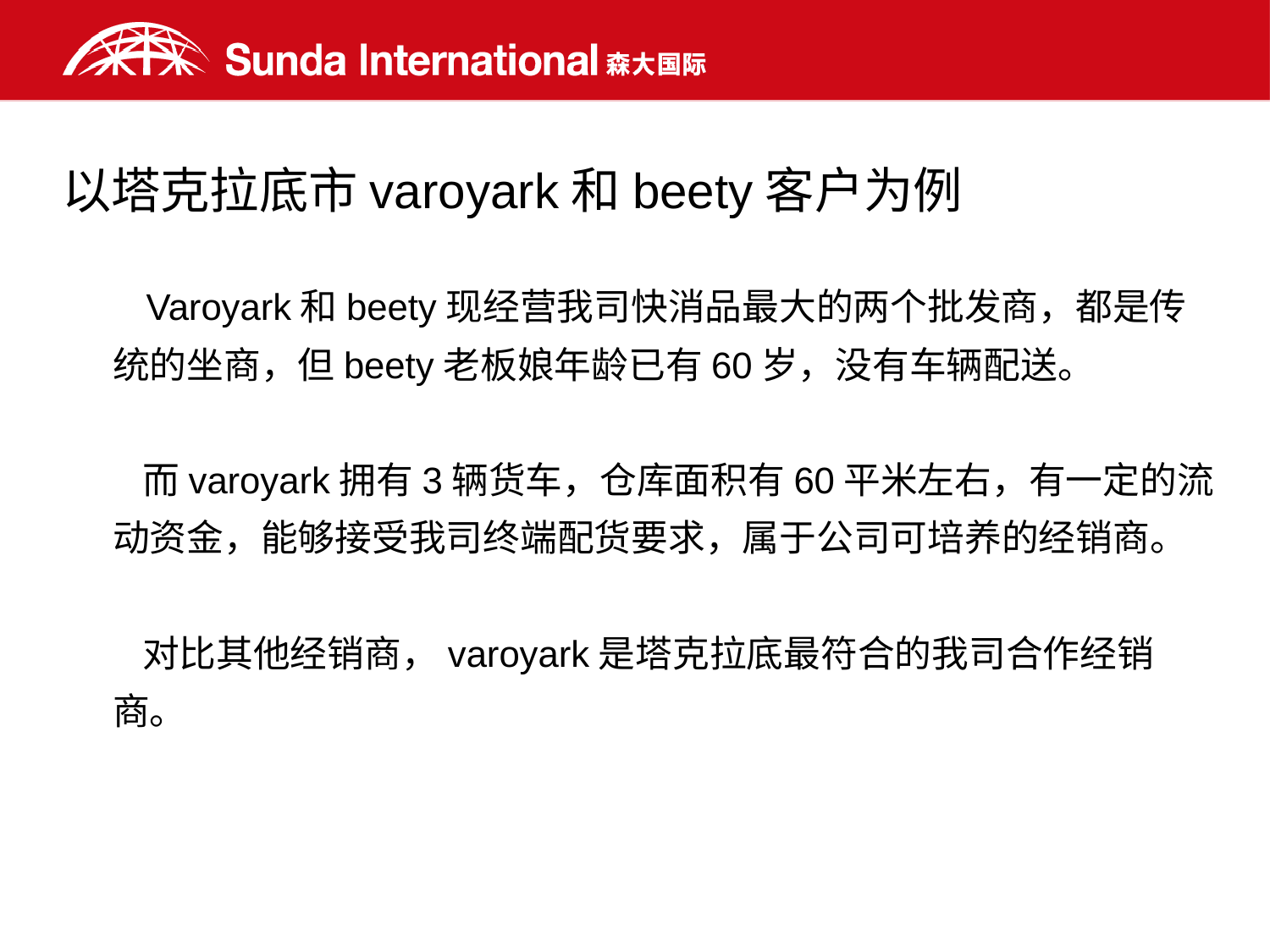

# 以塔克拉底市varoyark和beety客户为例
      Varoyark和beety现经营我司快消品最大的两个批发商，都是传统的坐商，但beety老板娘年龄已有60岁，没有车辆配送。

      而varoyark拥有3辆货车，仓库面积有60平米左右，有一定的流动资金，能够接受我司终端配货要求，属于公司可培养的经销商。

      对比其他经销商，varoyark是塔克拉底最符合的我司合作经销商。